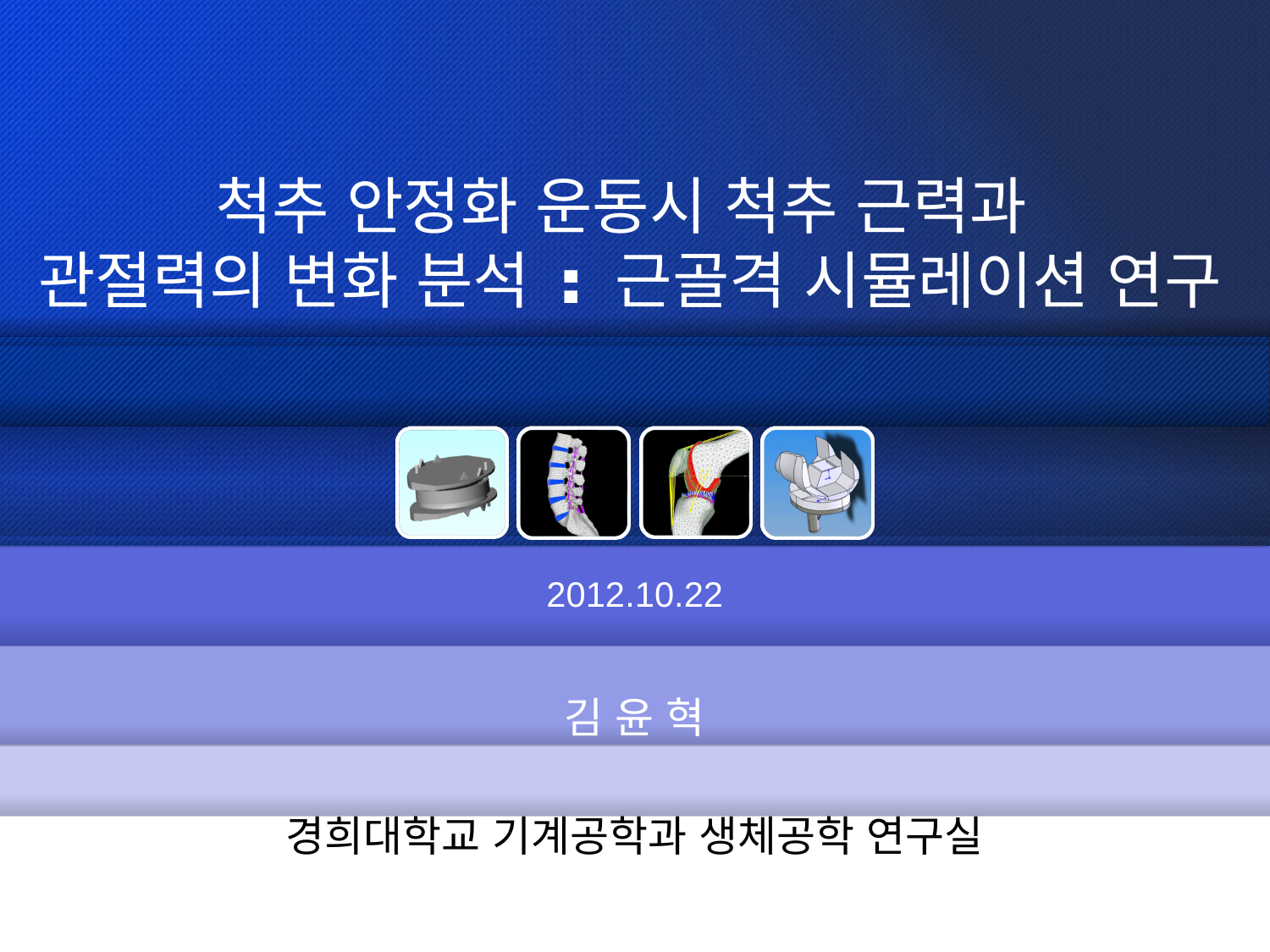

# 척추 안정화 운동시 척추 근력과 관절력의 변화 분석 : 근골격 시뮬레이션 연구
2012.10.22
김 윤 혁

경희대학교 기계공학과 생체공학 연구실